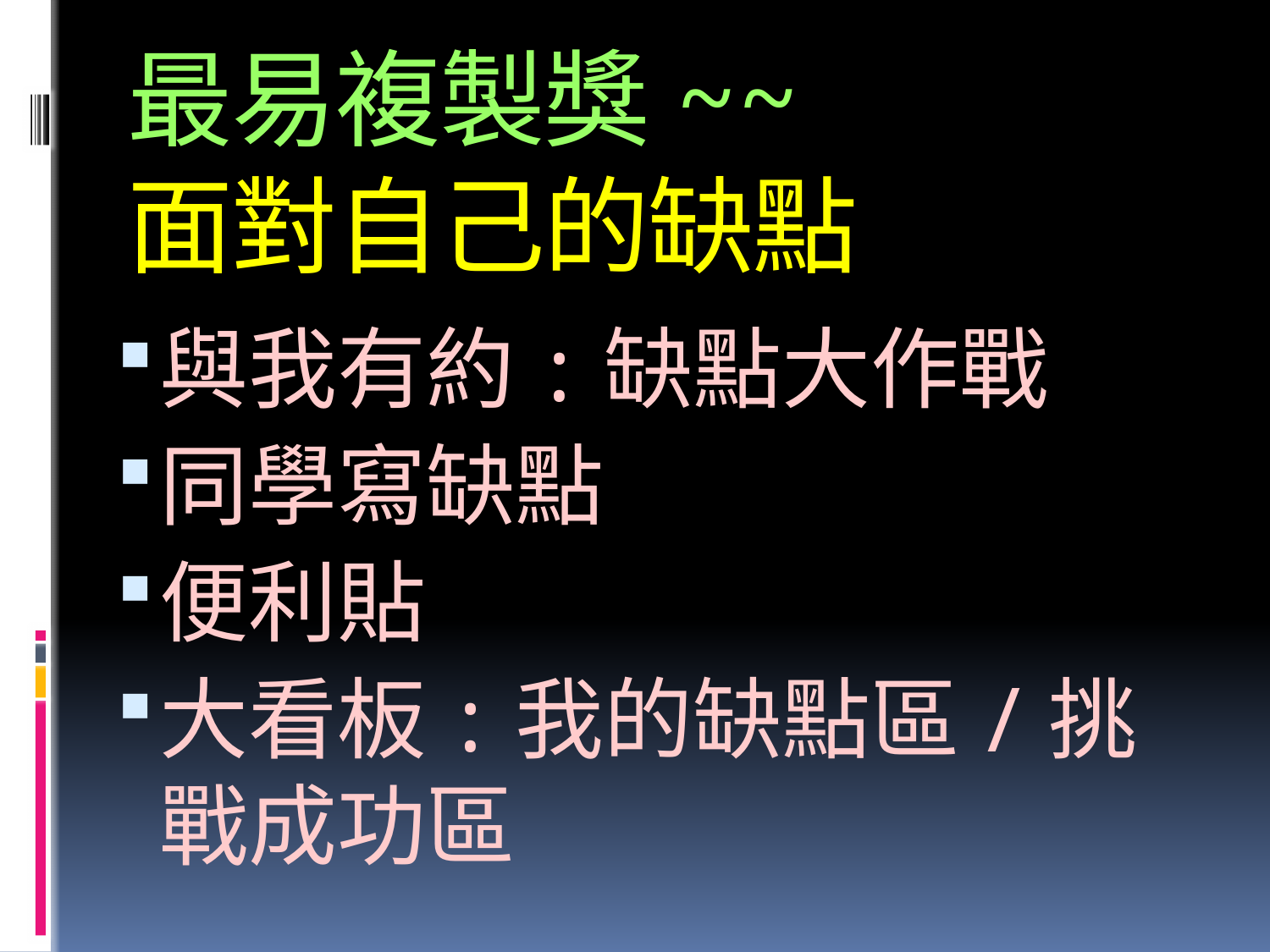

# 最易複製獎~~ 面對自己的缺點
與我有約:缺點大作戰
同學寫缺點
便利貼
大看板:我的缺點區/挑戰成功區